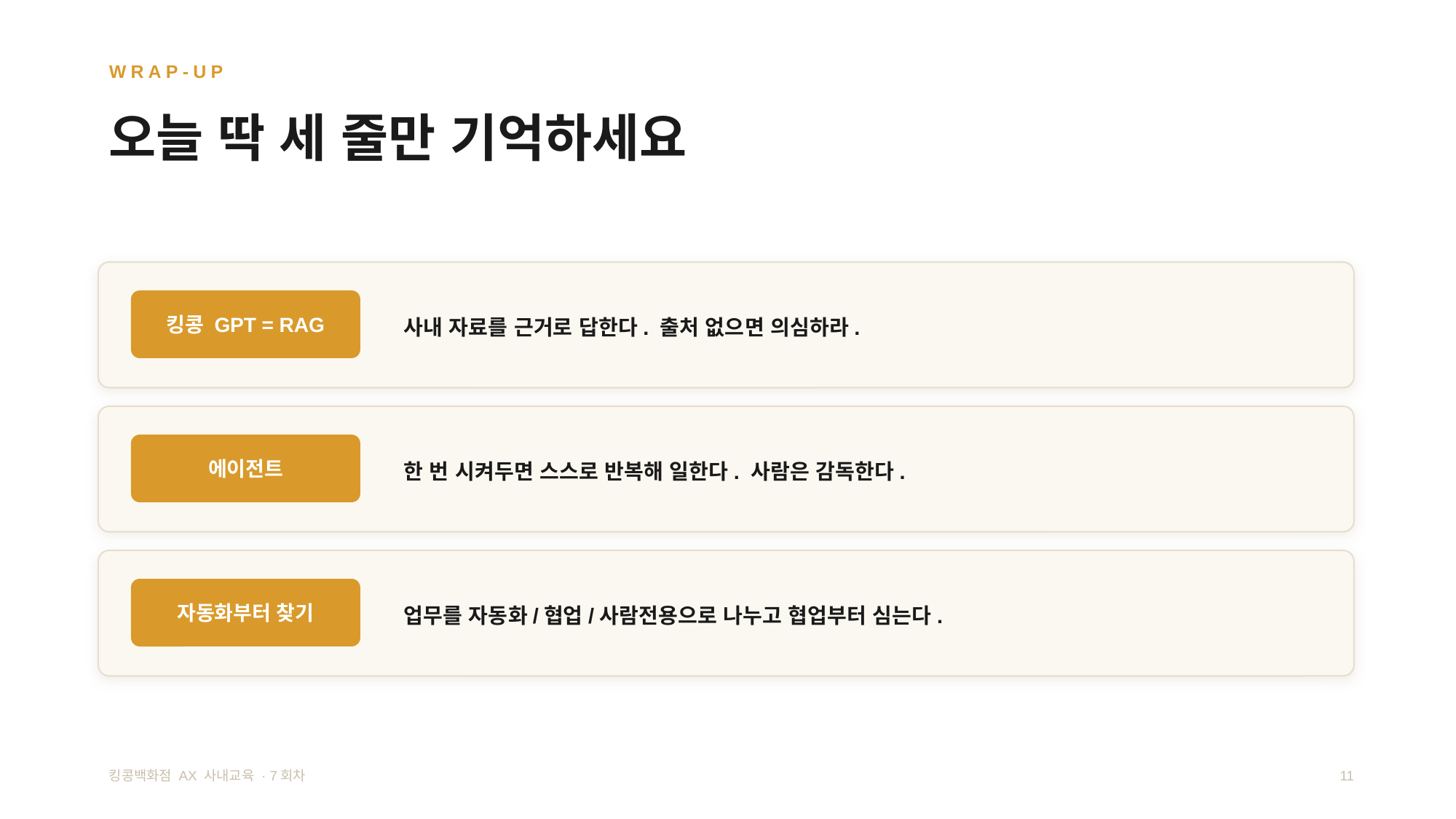

WRAP-UP
오늘 딱 세 줄만 기억하세요

사내 자료를 근거로 답한다. 출처 없으면 의심하라.

킹콩 GPT = RAG

한 번 시켜두면 스스로 반복해 일한다. 사람은 감독한다.

에이전트

업무를 자동화/협업/사람전용으로 나누고 협업부터 심는다.

자동화부터 찾기
킹콩백화점 AX 사내교육 · 7회차
11